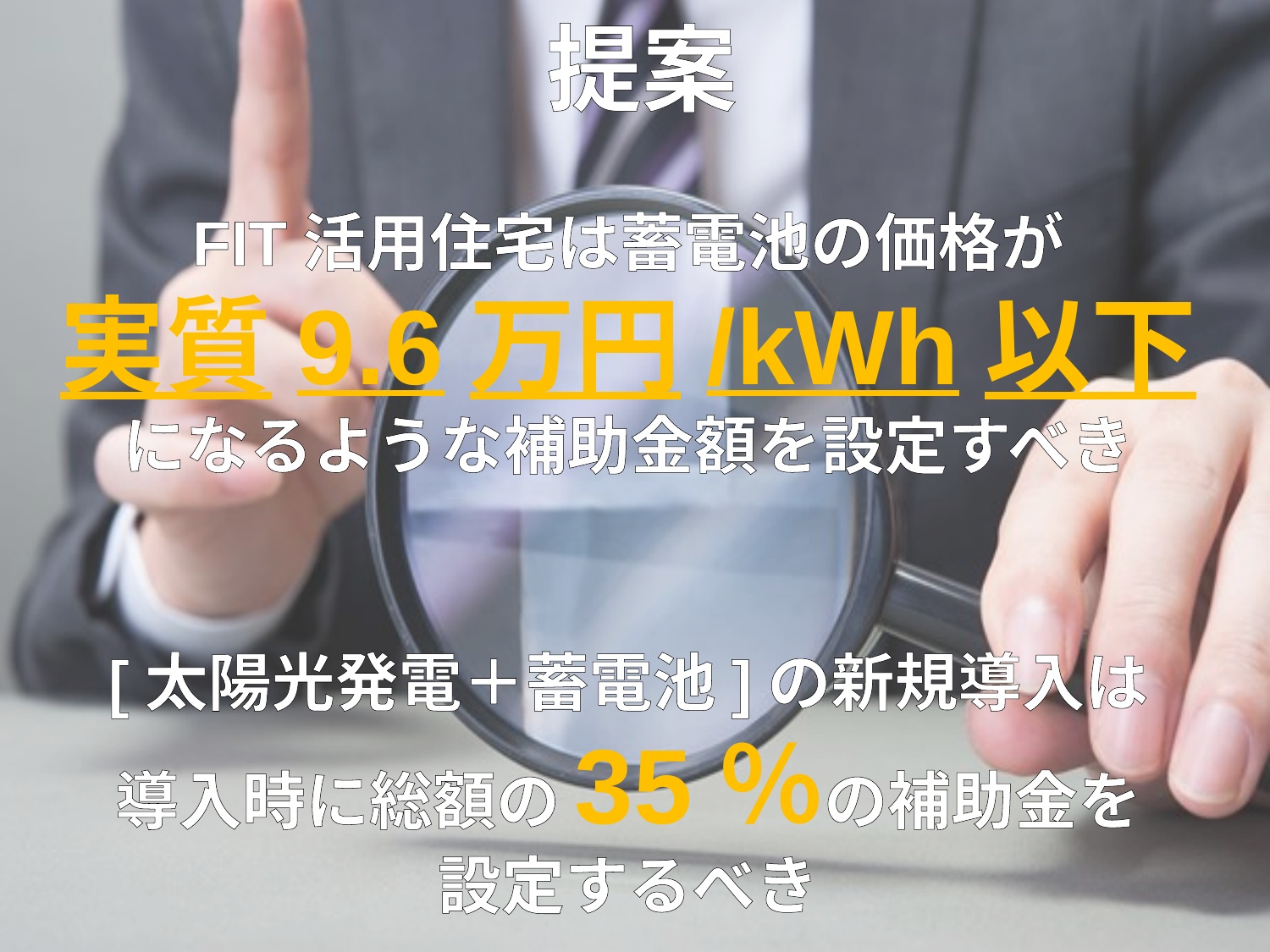

提案
FIT活用住宅は蓄電池の価格が
実質9.6万円/kWh以下
になるような補助金額を設定すべき
[太陽光発電＋蓄電池]の新規導入は
導入時に総額の35％の補助金を
設定するべき